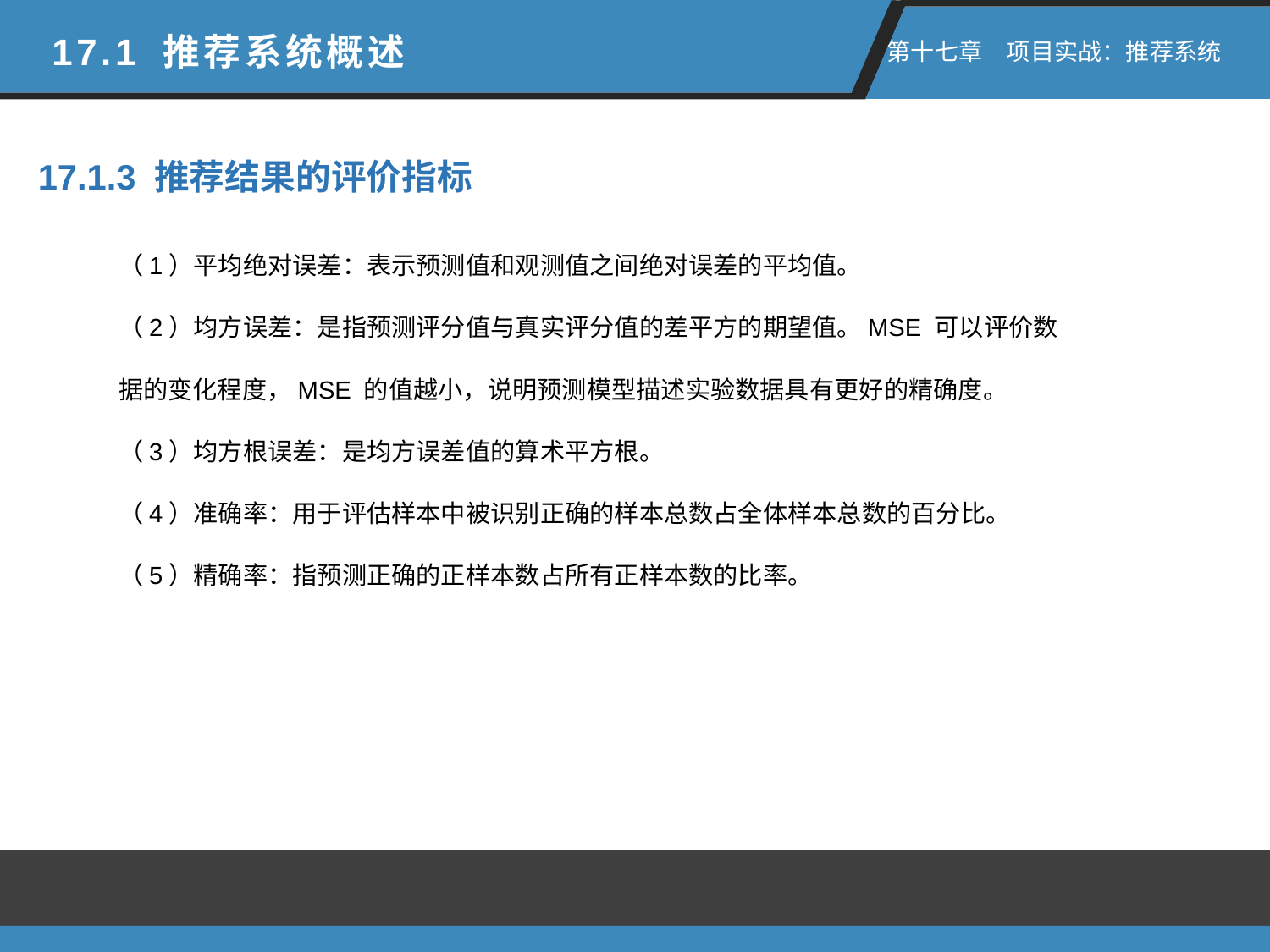

17.1 推荐系统概述
  第十七章　项目实战：推荐系统
17.1.3 推荐结果的评价指标
（1）平均绝对误差：表示预测值和观测值之间绝对误差的平均值。
（2）均方误差：是指预测评分值与真实评分值的差平方的期望值。MSE 可以评价数
据的变化程度，MSE 的值越小，说明预测模型描述实验数据具有更好的精确度。
（3）均方根误差：是均方误差值的算术平方根。
（4）准确率：用于评估样本中被识别正确的样本总数占全体样本总数的百分比。
（5）精确率：指预测正确的正样本数占所有正样本数的比率。